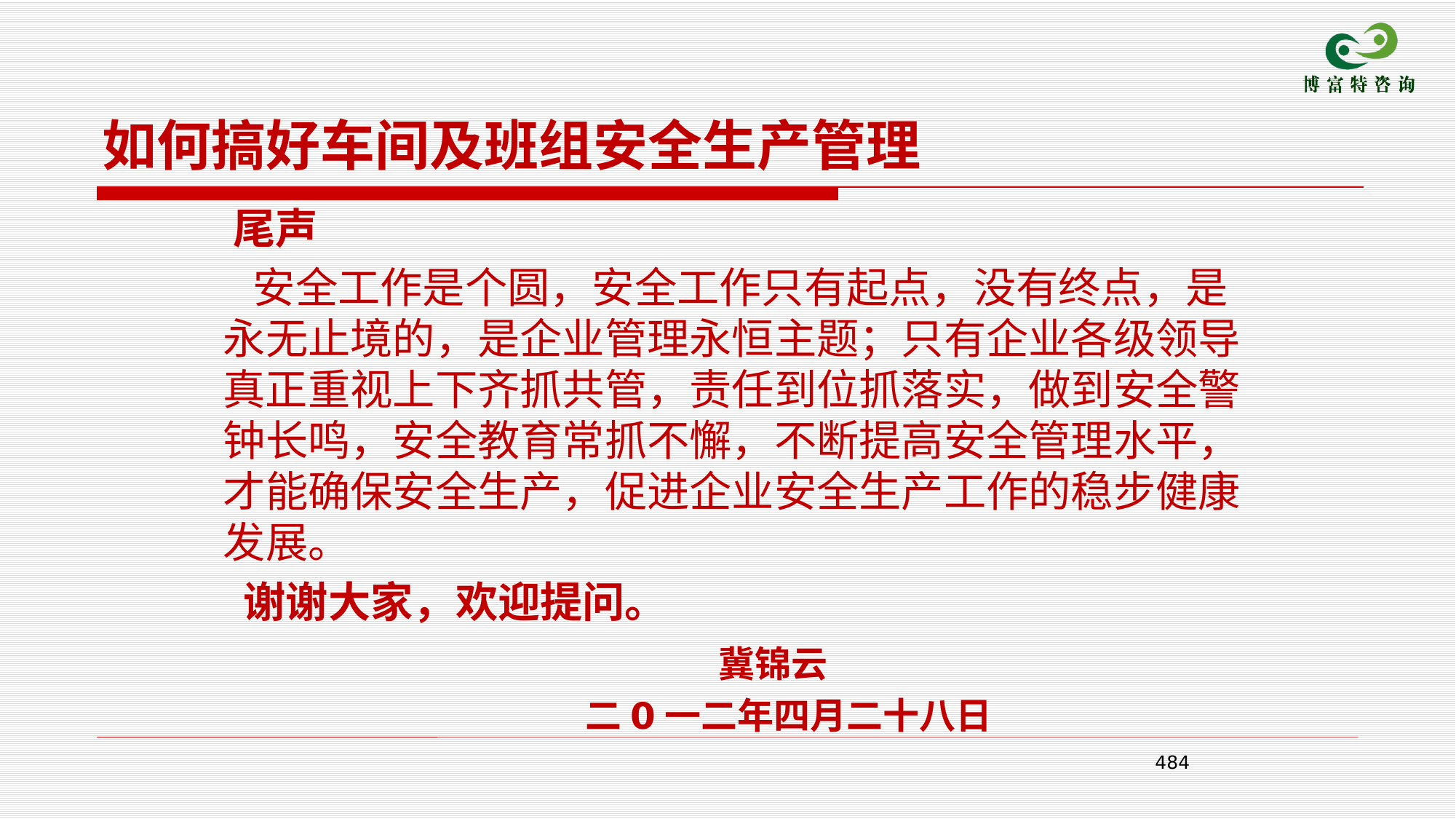

如何搞好车间及班组安全生产管理
       尾声
        安全工作是个圆，安全工作只有起点，没有终点，是永无止境的，是企业管理永恒主题；只有企业各级领导真正重视上下齐抓共管，责任到位抓落实，做到安全警钟长鸣，安全教育常抓不懈，不断提高安全管理水平，才能确保安全生产，促进企业安全生产工作的稳步健康发展。
       谢谢大家，欢迎提问。
           冀锦云
                 二0一二年四月二十八日

484